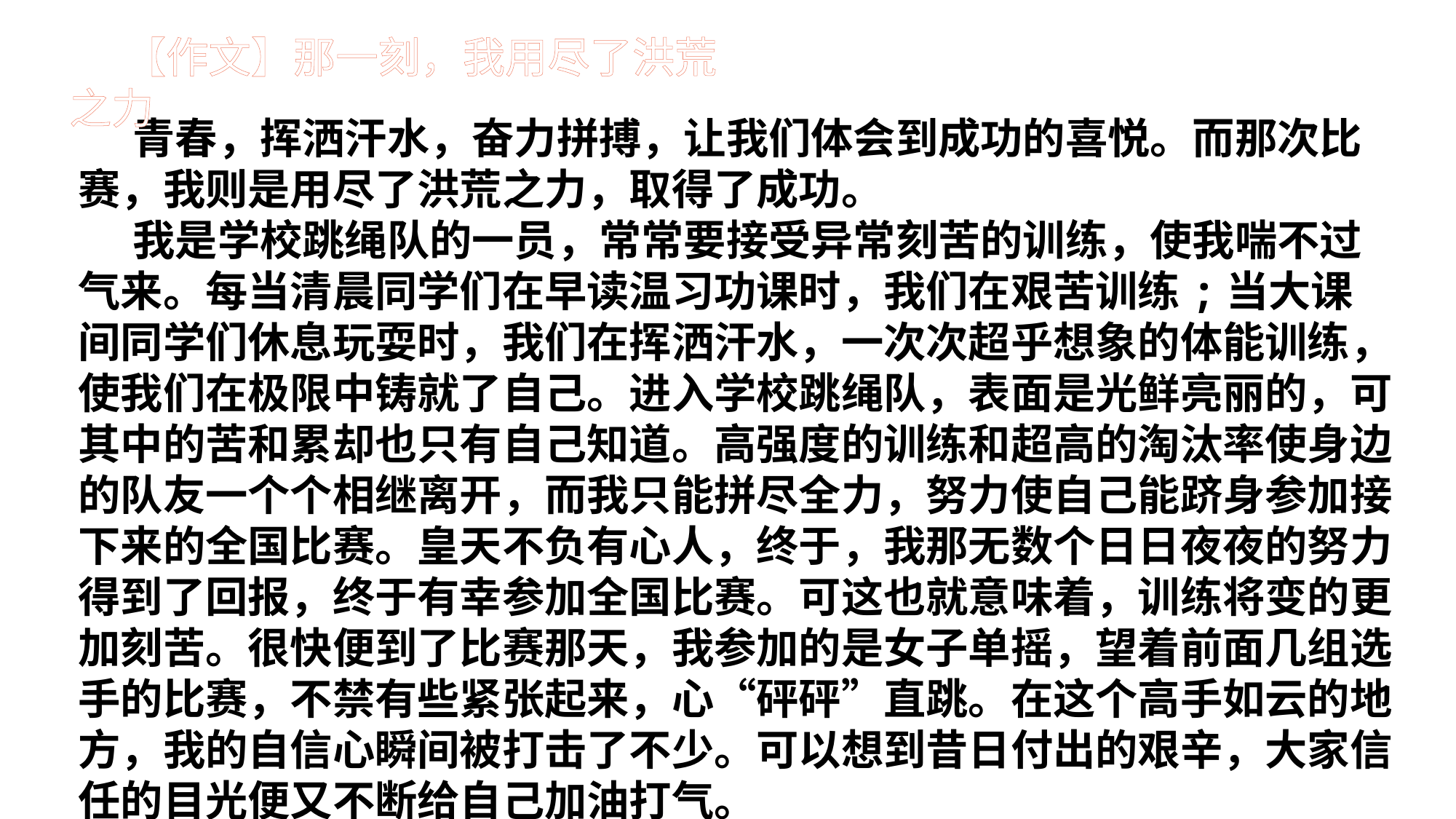

【作文】那一刻，我用尽了洪荒之力

青春，挥洒汗水，奋力拼搏，让我们体会到成功的喜悦。而那次比赛，我则是用尽了洪荒之力，取得了成功。
我是学校跳绳队的一员，常常要接受异常刻苦的训练，使我喘不过气来。每当清晨同学们在早读温习功课时，我们在艰苦训练;当大课间同学们休息玩耍时，我们在挥洒汗水，一次次超乎想象的体能训练，使我们在极限中铸就了自己。进入学校跳绳队，表面是光鲜亮丽的，可其中的苦和累却也只有自己知道。高强度的训练和超高的淘汰率使身边的队友一个个相继离开，而我只能拼尽全力，努力使自己能跻身参加接下来的全国比赛。皇天不负有心人，终于，我那无数个日日夜夜的努力得到了回报，终于有幸参加全国比赛。可这也就意味着，训练将变的更加刻苦。很快便到了比赛那天，我参加的是女子单摇，望着前面几组选手的比赛，不禁有些紧张起来，心“砰砰”直跳。在这个高手如云的地方，我的自信心瞬间被打击了不少。可以想到昔日付出的艰辛，大家信任的目光便又不断给自己加油打气。